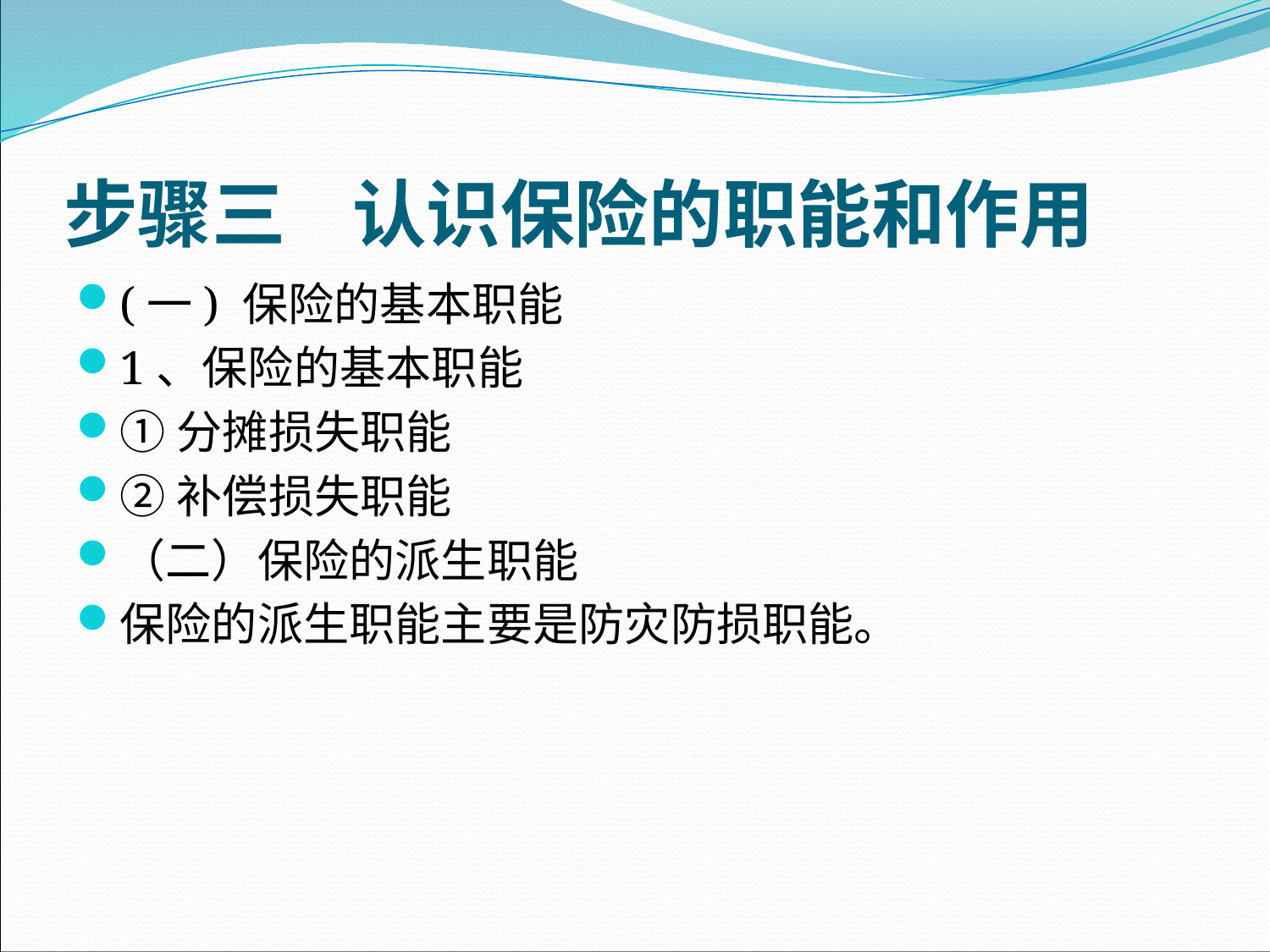

# 步骤三    认识保险的职能和作用
(一) 保险的基本职能
1、保险的基本职能
①分摊损失职能
②补偿损失职能
（二）保险的派生职能
保险的派生职能主要是防灾防损职能。